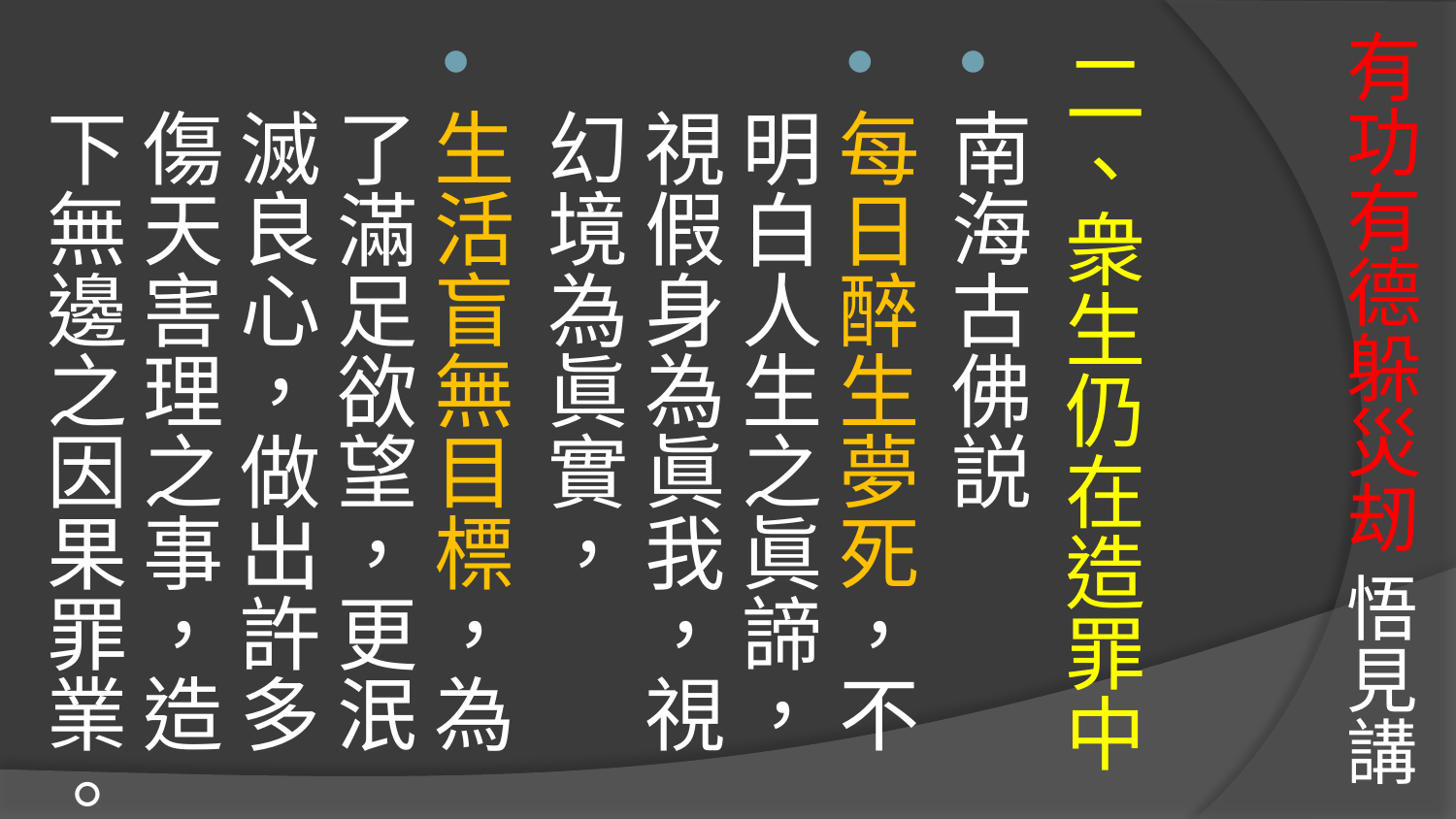

# 有功有德躲災刼 悟見講
二、衆生仍在造罪中
南海古佛説
每日醉生夢死，不明白人生之眞諦，視假身為眞我，視幻境為眞實，
生活盲無目標，為了滿足欲望，更泯滅良心，做出許多傷天害理之事，造下無邊之因果罪業。